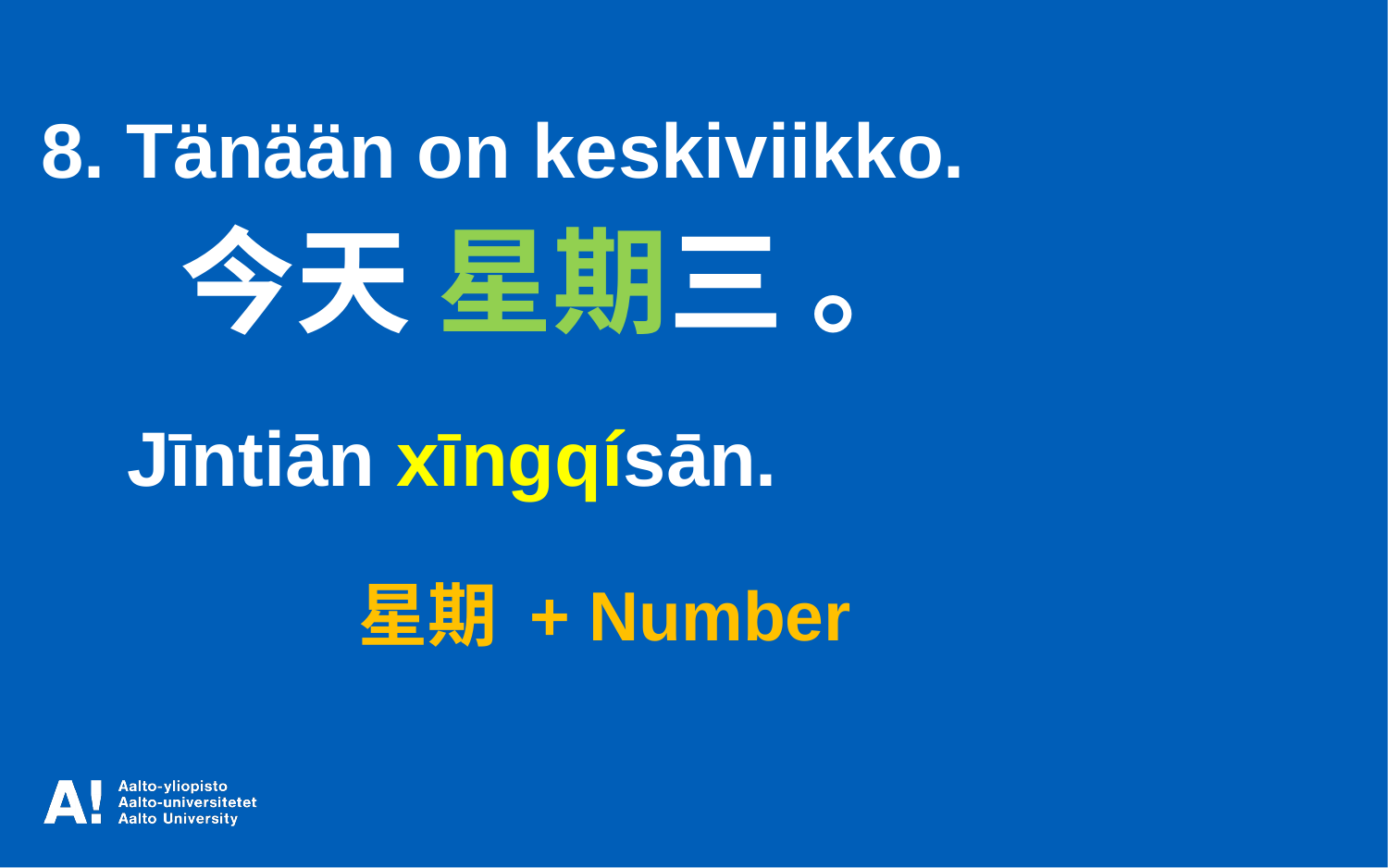

8. Tänään on keskiviikko.

	今天 星期三 。

    Jīntiān xīngqísān.

                 星期 + Number